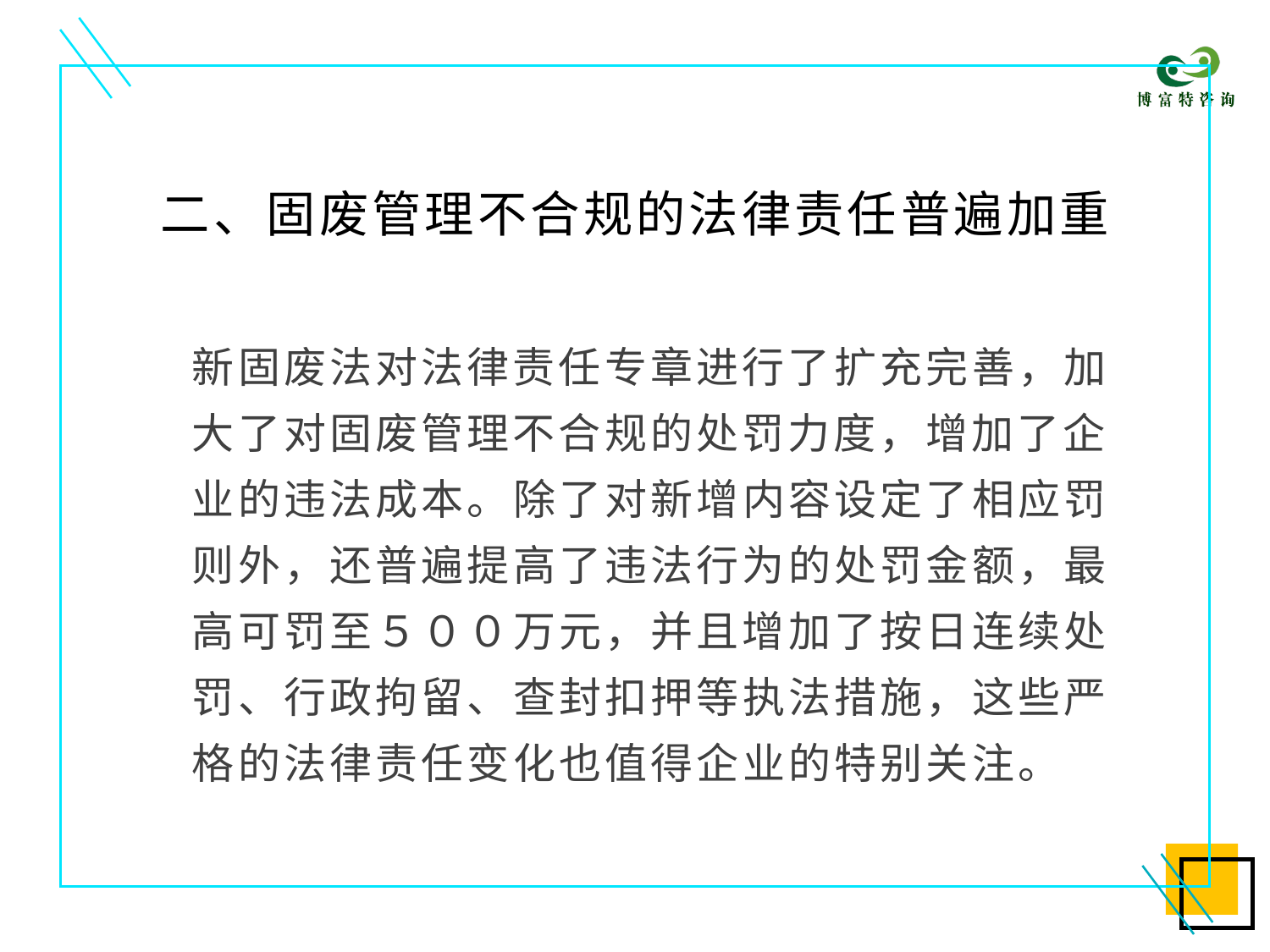

二、固废管理不合规的法律责任普遍加重

新固废法对法律责任专章进行了扩充完善，加大了对固废管理不合规的处罚力度，增加了企业的违法成本。除了对新增内容设定了相应罚则外，还普遍提高了违法行为的处罚金额，最高可罚至５００万元，并且增加了按日连续处罚、行政拘留、查封扣押等执法措施，这些严格的法律责任变化也值得企业的特别关注。